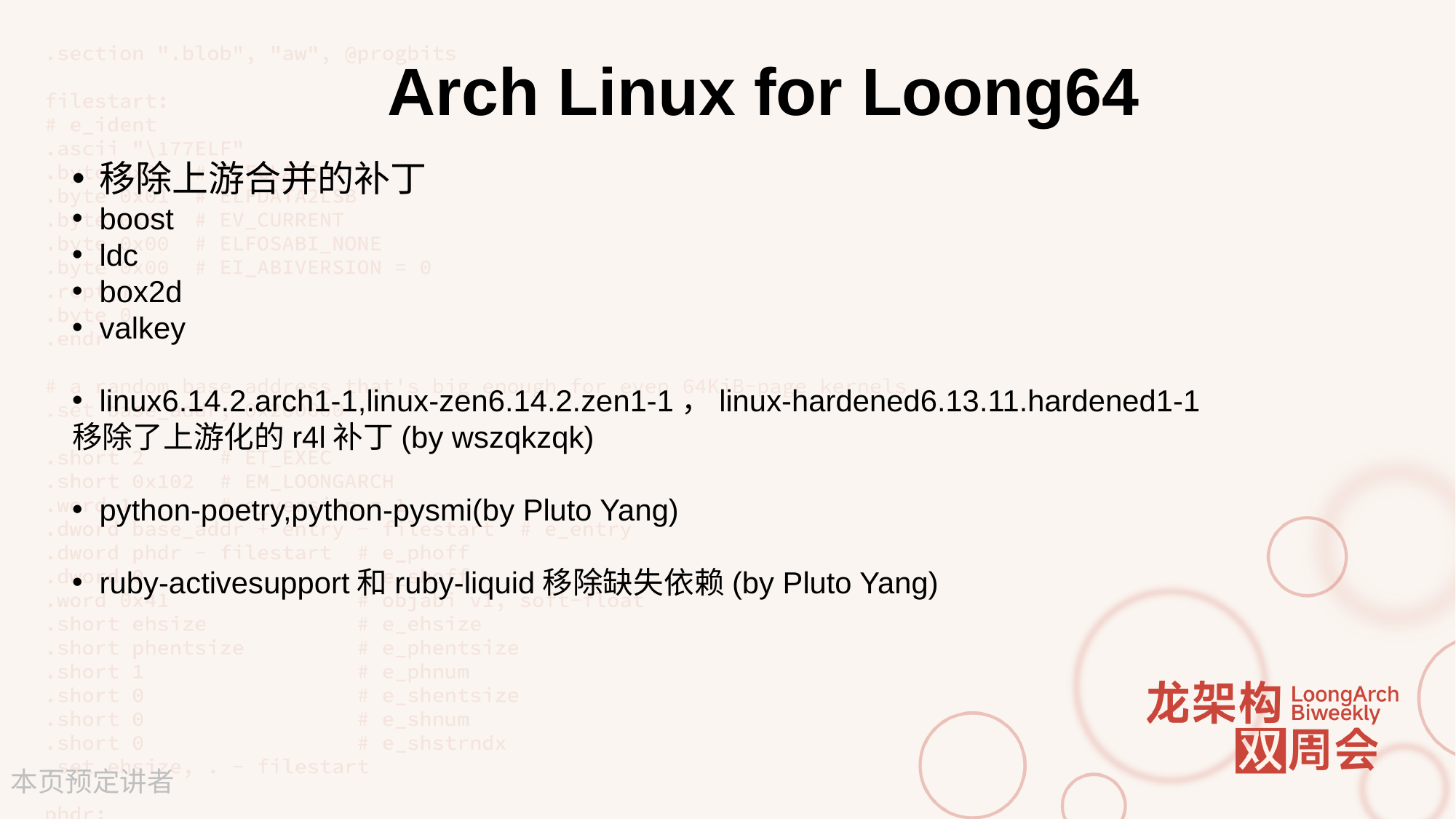

# Arch Linux for Loong64
移除上游合并的补丁
boost
ldc
box2d
valkey

linux6.14.2.arch1-1,linux-zen6.14.2.zen1-1，linux-hardened6.13.11.hardened1-1
移除了上游化的r4l补丁(by wszqkzqk)

python-poetry,python-pysmi(by Pluto Yang)

ruby-activesupport和ruby-liquid移除缺失依赖(by Pluto Yang)